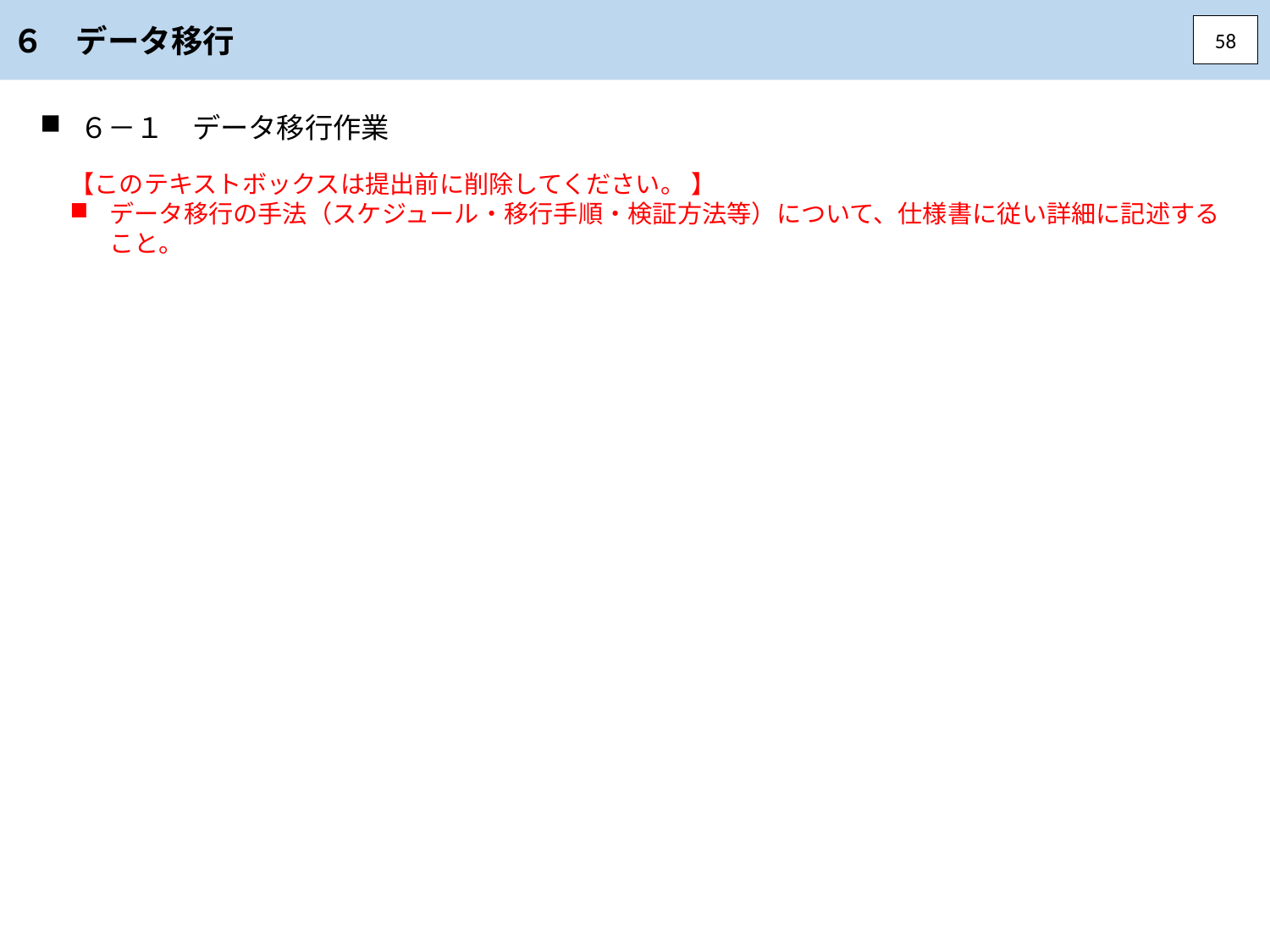

６　データ移行
58
６－１　データ移行作業
【このテキストボックスは提出前に削除してください。 】
データ移行の手法（スケジュール・移行手順・検証方法等）について、仕様書に従い詳細に記述すること。